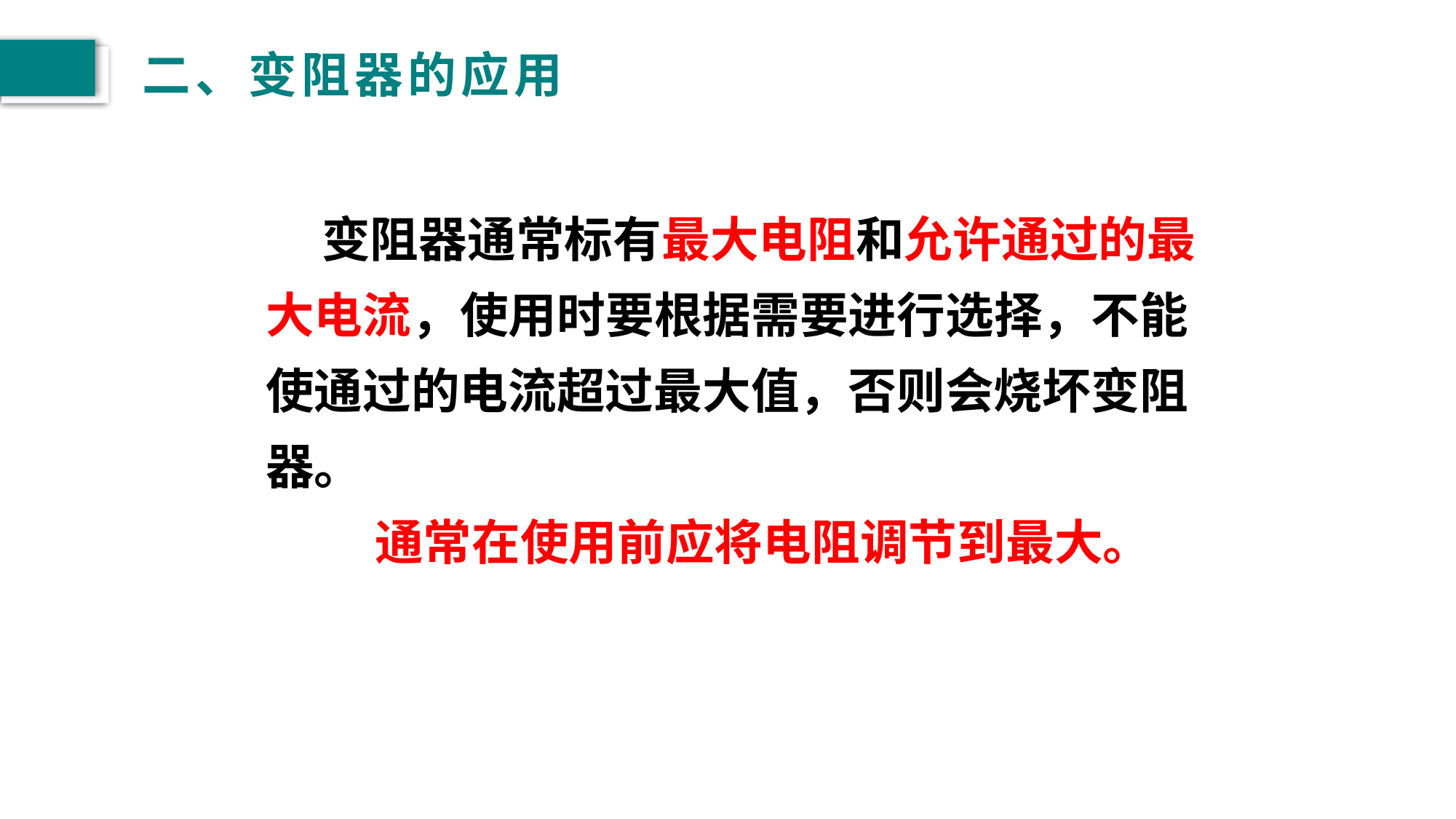

# 二、变阻器的应用
    变阻器通常标有最大电阻和允许通过的最大电流，使用时要根据需要进行选择，不能使通过的电流超过最大值，否则会烧坏变阻器。
	通常在使用前应将电阻调节到最大。